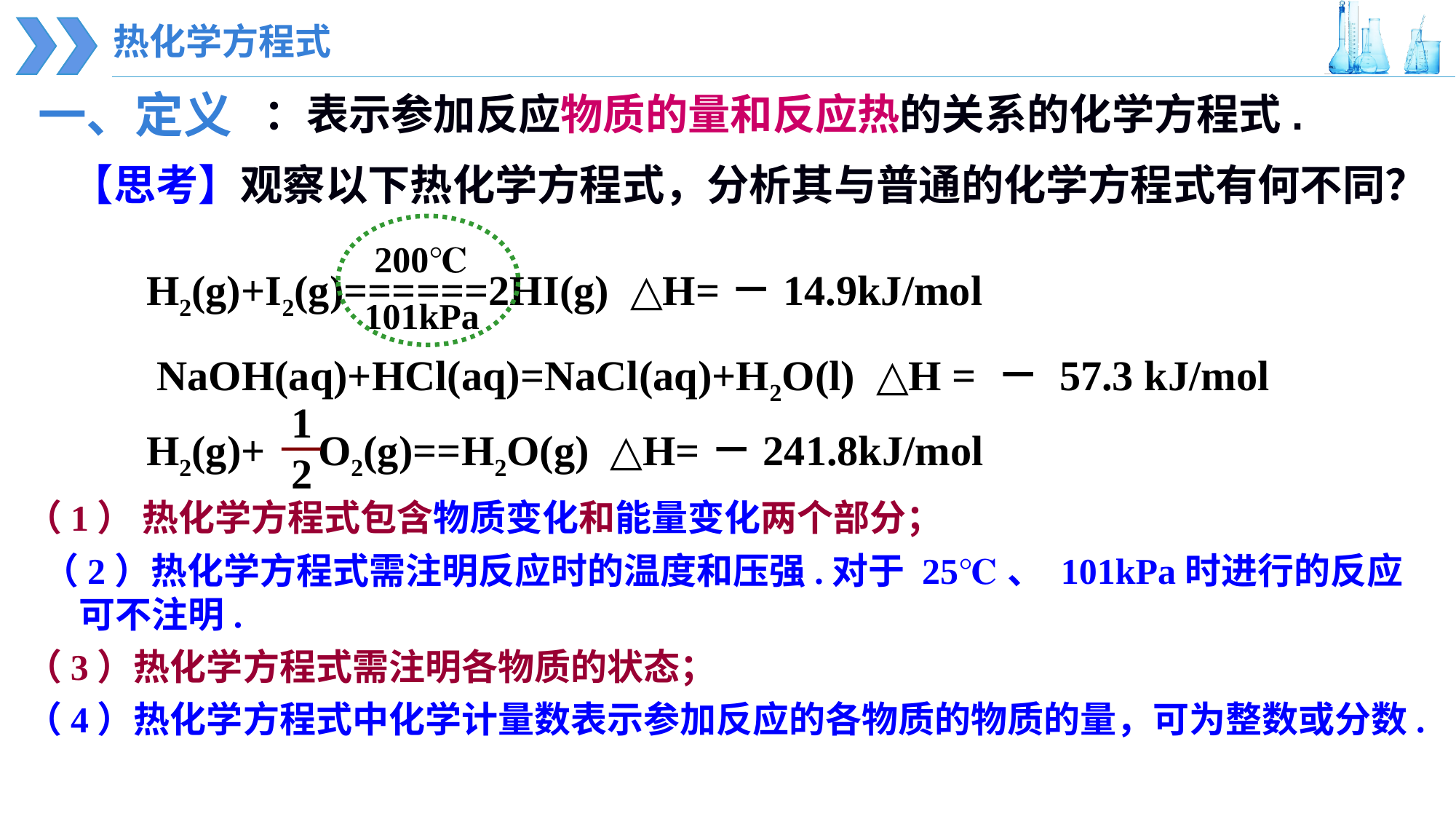

热化学方程式
一、定义
：表示参加反应物质的量和反应热的关系的化学方程式.
【思考】观察以下热化学方程式，分析其与普通的化学方程式有何不同？

200℃
101kPa
H2(g)+I2(g)======2HI(g)  △H=－14.9kJ/mol
NaOH(aq)+HCl(aq)=NaCl(aq)+H2O(l)  △H = － 57.3 kJ/mol
1
2
H2(g)+     O2(g)==H2O(g)  △H=－241.8kJ/mol

（1） 热化学方程式包含物质变化和能量变化两个部分；
 （2）热化学方程式需注明反应时的温度和压强.对于 25℃、 101kPa时进行的反应可不注明.
（3）热化学方程式需注明各物质的状态；
（4）热化学方程式中化学计量数表示参加反应的各物质的物质的量，可为整数或分数.